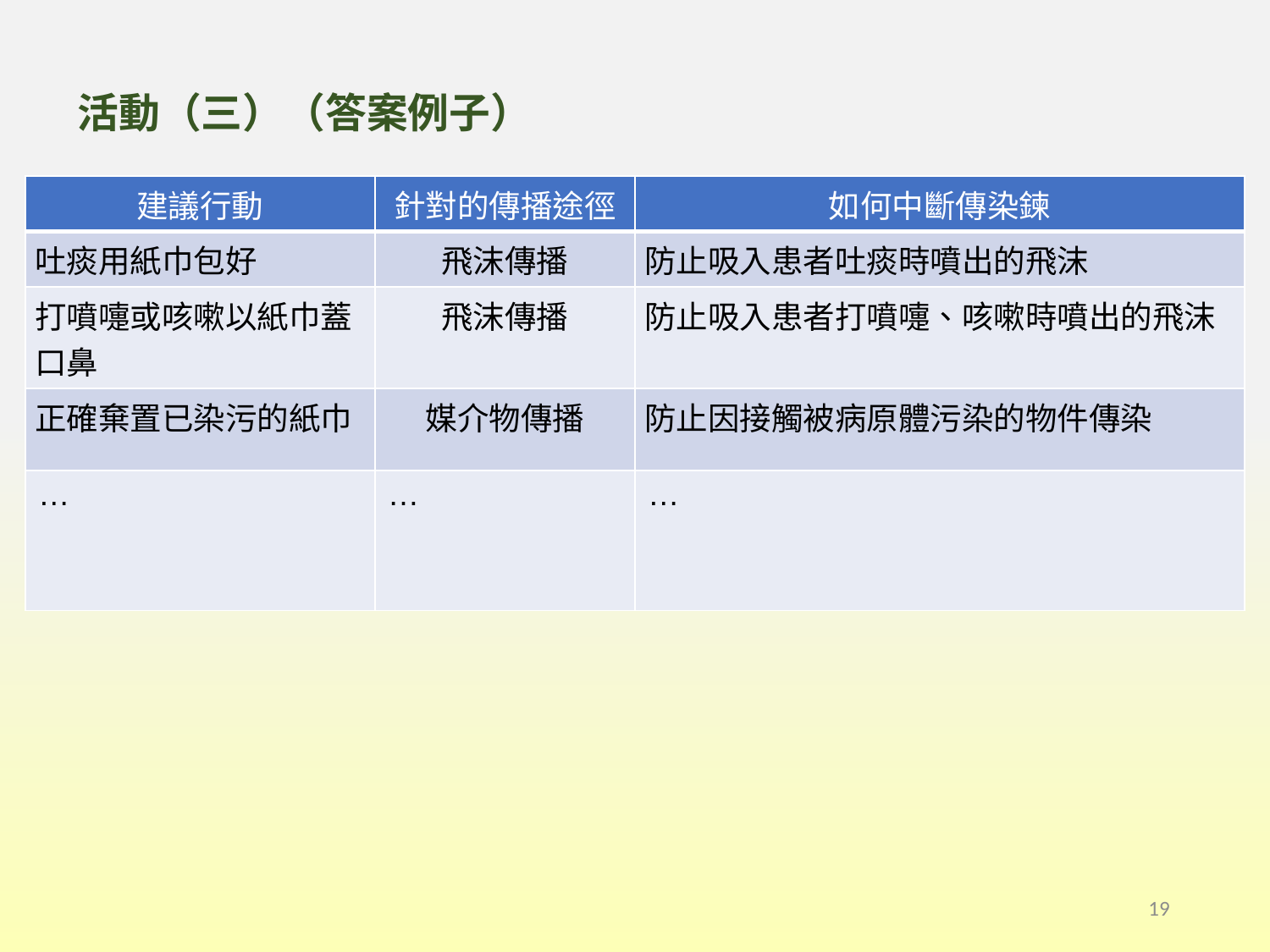

# 活動（三）（答案例子）
| 建議行動 | 針對的傳播途徑 | 如何中斷傳染鍊 |
| --- | --- | --- |
| 吐痰用紙巾包好 | 飛沫傳播 | 防止吸入患者吐痰時噴出的飛沫 |
| 打噴嚏或咳嗽以紙巾蓋口鼻 | 飛沫傳播 | 防止吸入患者打噴嚏、咳嗽時噴出的飛沫 |
| 正確棄置已染污的紙巾 | 媒介物傳播 | 防止因接觸被病原體污染的物件傳染 |
| … | … | … |
19